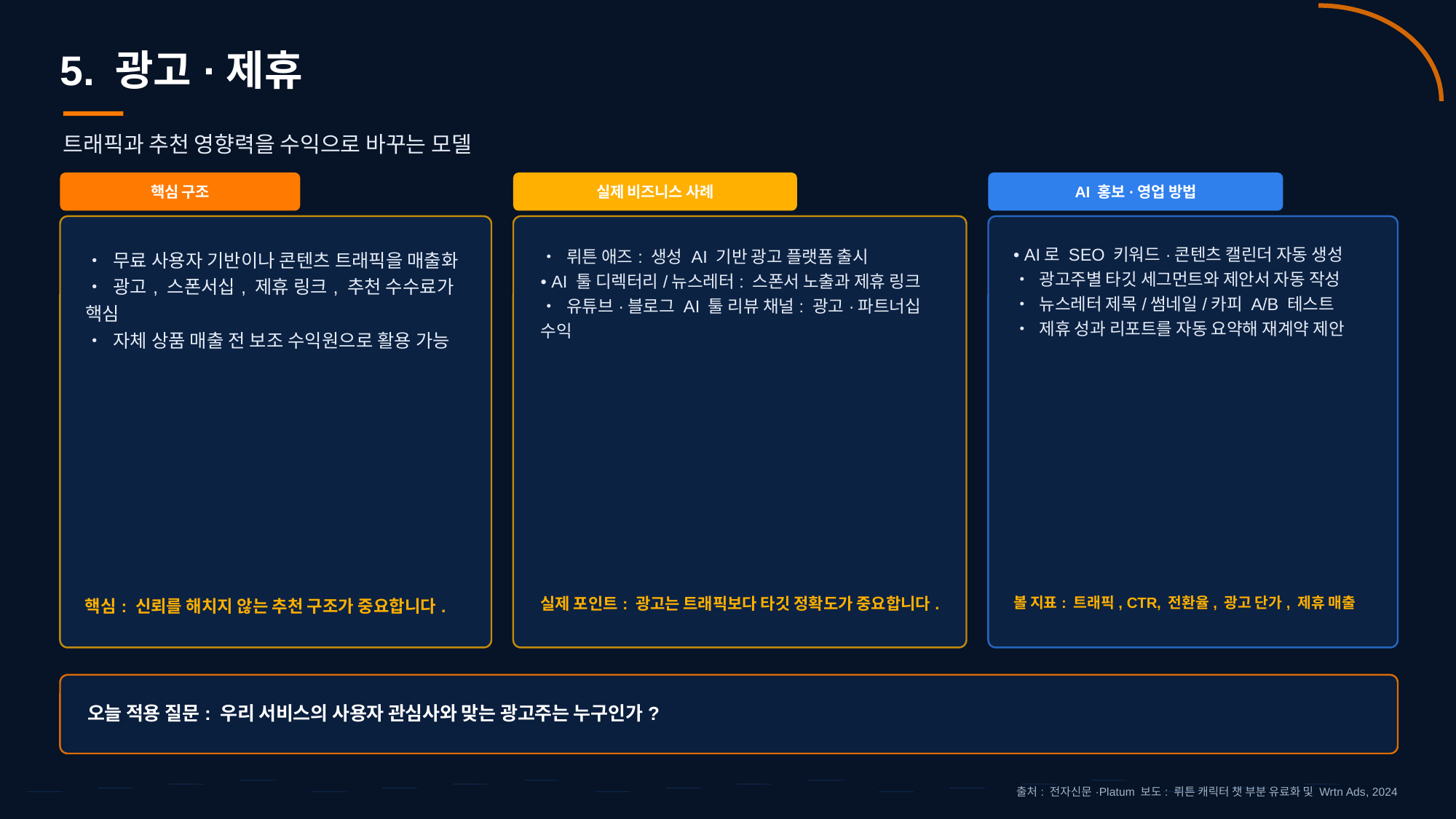

5. 광고·제휴

트래픽과 추천 영향력을 수익으로 바꾸는 모델

핵심 구조
실제 비즈니스 사례
AI 홍보·영업 방법

• AI로 SEO 키워드·콘텐츠 캘린더 자동 생성
• 광고주별 타깃 세그먼트와 제안서 자동 작성
• 뉴스레터 제목/썸네일/카피 A/B 테스트
• 제휴 성과 리포트를 자동 요약해 재계약 제안
• 뤼튼 애즈: 생성 AI 기반 광고 플랫폼 출시
• AI 툴 디렉터리/뉴스레터: 스폰서 노출과 제휴 링크
• 유튜브·블로그 AI 툴 리뷰 채널: 광고·파트너십 수익
• 무료 사용자 기반이나 콘텐츠 트래픽을 매출화
• 광고, 스폰서십, 제휴 링크, 추천 수수료가 핵심
• 자체 상품 매출 전 보조 수익원으로 활용 가능
볼 지표: 트래픽, CTR, 전환율, 광고 단가, 제휴 매출
실제 포인트: 광고는 트래픽보다 타깃 정확도가 중요합니다.
핵심: 신뢰를 해치지 않는 추천 구조가 중요합니다.

오늘 적용 질문: 우리 서비스의 사용자 관심사와 맞는 광고주는 누구인가?
출처: 전자신문·Platum 보도: 뤼튼 캐릭터 챗 부분 유료화 및 Wrtn Ads, 2024